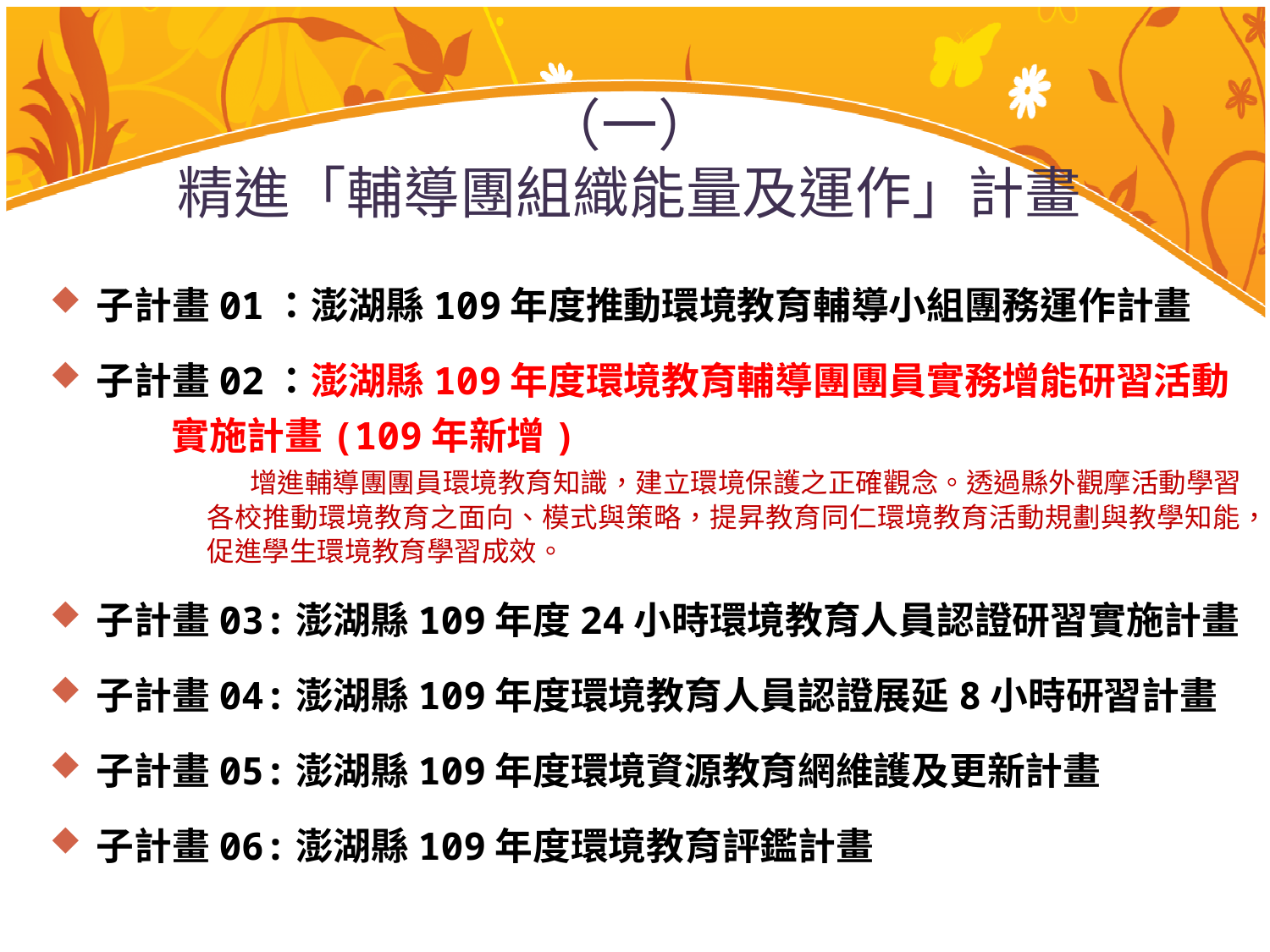

（一）
精進「輔導團組織能量及運作」計畫
子計畫01：澎湖縣109年度推動環境教育輔導小組團務運作計畫
子計畫02：澎湖縣109年度環境教育輔導團團員實務增能研習活動
             實施計畫(109年新增)
    增進輔導團團員環境教育知識，建立環境保護之正確觀念。透過縣外觀摩活動學習各校推動環境教育之面向、模式與策略，提昇教育同仁環境教育活動規劃與教學知能，促進學生環境教育學習成效。
子計畫03:澎湖縣109年度24小時環境教育人員認證研習實施計畫
子計畫04:澎湖縣109年度環境教育人員認證展延8小時研習計畫
子計畫05:澎湖縣109年度環境資源教育網維護及更新計畫
子計畫06:澎湖縣109年度環境教育評鑑計畫